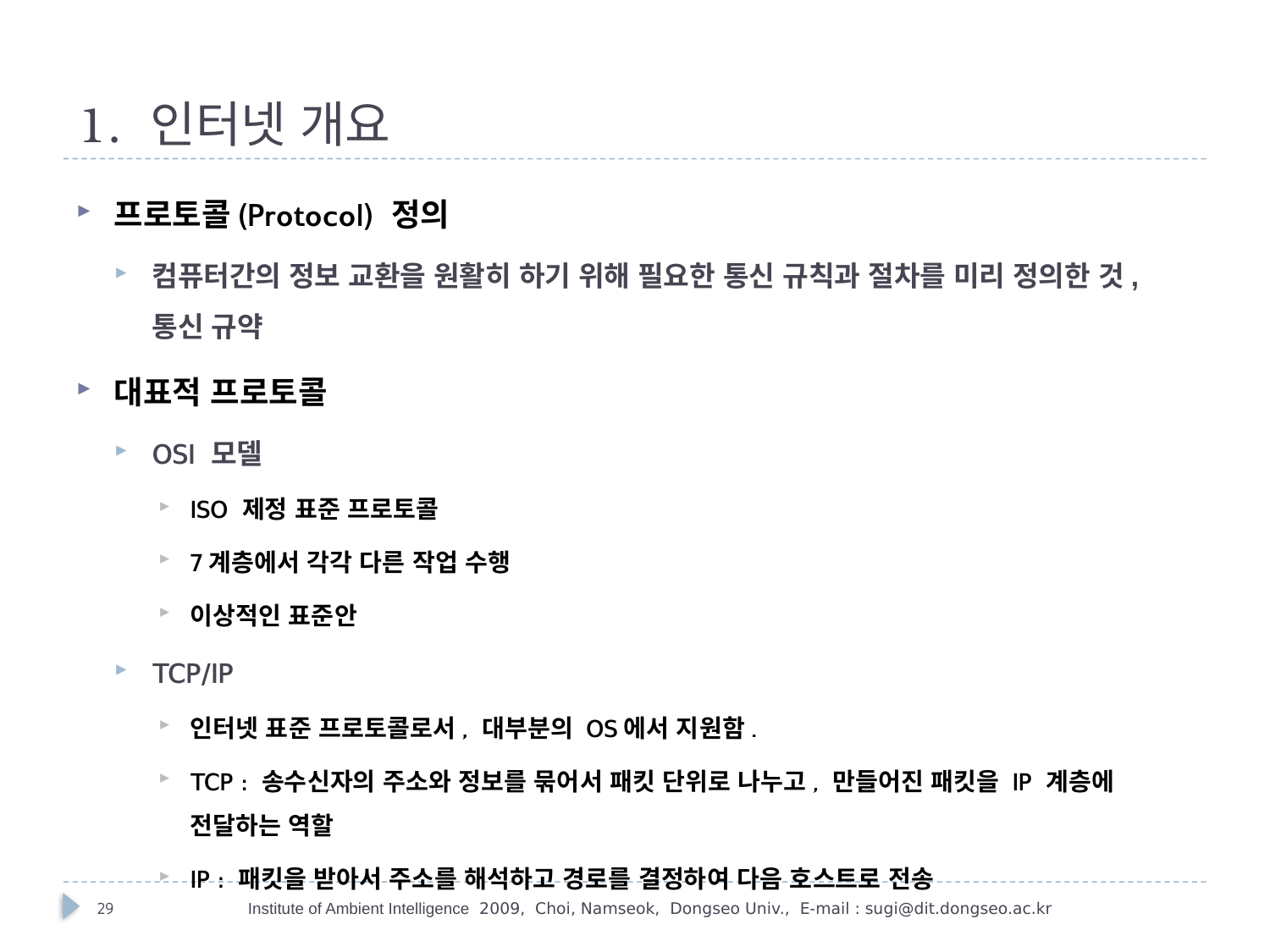

# 1. 인터넷 개요
프로토콜(Protocol) 정의
컴퓨터간의 정보 교환을 원활히 하기 위해 필요한 통신 규칙과 절차를 미리 정의한 것, 통신 규약
대표적 프로토콜
OSI 모델
ISO 제정 표준 프로토콜
7계층에서 각각 다른 작업 수행
이상적인 표준안
TCP/IP
인터넷 표준 프로토콜로서, 대부분의 OS에서 지원함.
TCP : 송수신자의 주소와 정보를 묶어서 패킷 단위로 나누고, 만들어진 패킷을 IP 계층에 전달하는 역할
IP : 패킷을 받아서 주소를 해석하고 경로를 결정하여 다음 호스트로 전송